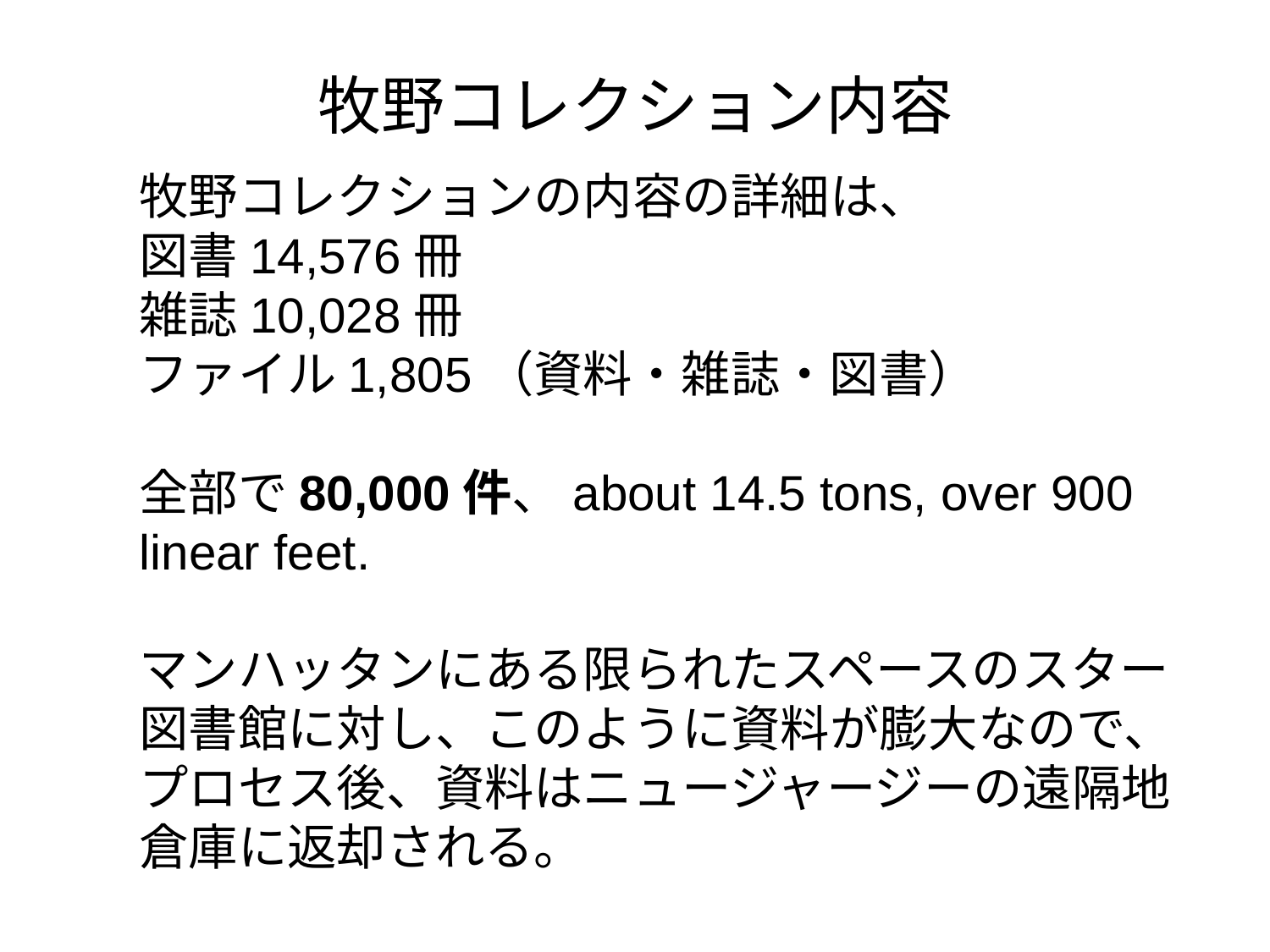

# 牧野コレクション内容
牧野コレクションの内容の詳細は、
図書14,576冊
雑誌10,028冊
ファイル1,805（資料・雑誌・図書）
全部で80,000件、about 14.5 tons, over 900 linear feet.
マンハッタンにある限られたスペースのスター図書館に対し、このように資料が膨大なので、プロセス後、資料はニュージャージーの遠隔地倉庫に返却される。